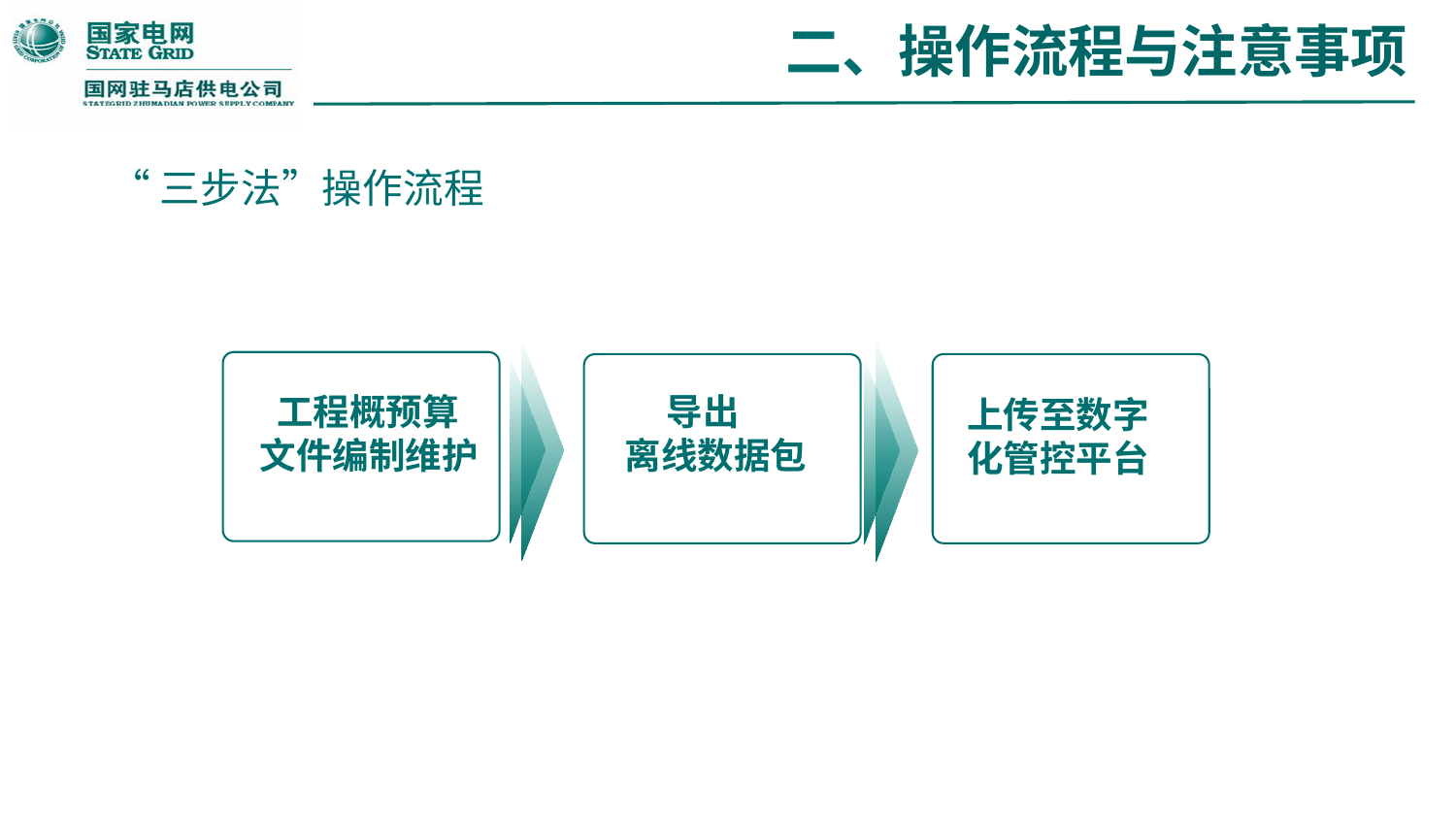

二、操作流程与注意事项
“三步法”操作流程

 工程概预算
文件编制维护
    导出
离线数据包
上传至数字
化管控平台